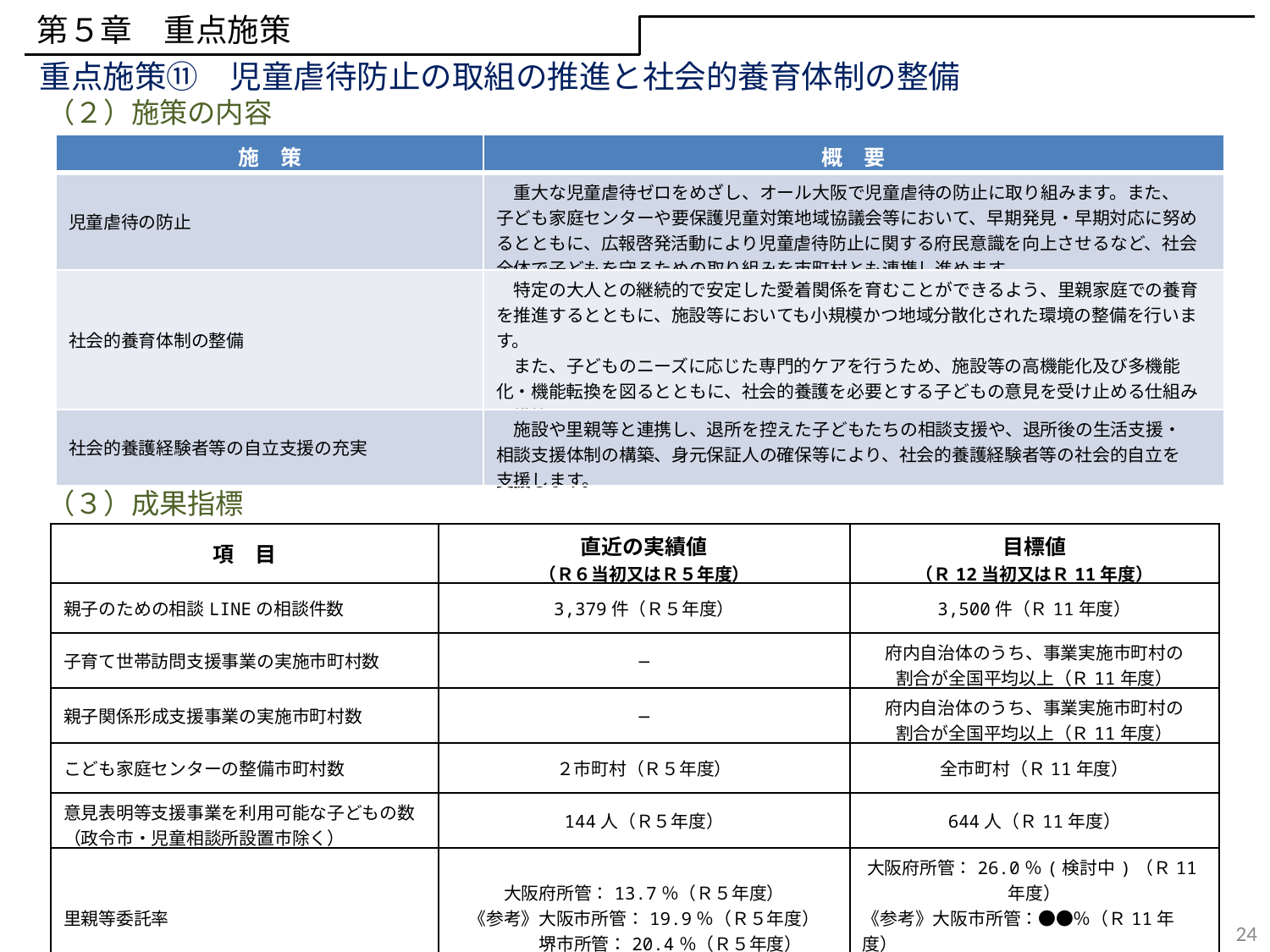

第５章　重点施策

重点施策⑪　児童虐待防止の取組の推進と社会的養育体制の整備
（２）施策の内容
| 施　策 | 概　要 |
| --- | --- |
| 児童虐待の防止 | 重大な児童虐待ゼロをめざし、オール大阪で児童虐待の防止に取り組みます。また、 子ども家庭センターや要保護児童対策地域協議会等において、早期発見・早期対応に努めるとともに、広報啓発活動により児童虐待防止に関する府民意識を向上させるなど、社会全体で子どもを守るための取り組みを市町村とも連携し進めます。 |
| 社会的養育体制の整備 | 特定の大人との継続的で安定した愛着関係を育むことができるよう、里親家庭での養育を推進するとともに、施設等においても小規模かつ地域分散化された環境の整備を行います。 　また、子どものニーズに応じた専門的ケアを行うため、施設等の高機能化及び多機能化・機能転換を図るとともに、社会的養護を必要とする子どもの意見を受け止める仕組みを構築します。 |
| 社会的養護経験者等の自立支援の充実 | 施設や里親等と連携し、退所を控えた子どもたちの相談支援や、退所後の生活支援・ 相談支援体制の構築、身元保証人の確保等により、社会的養護経験者等の社会的自立を 支援します。 |
（３）成果指標
| 項　目 | 直近の実績値 （Ｒ６当初又はＲ５年度） | 目標値 （Ｒ12当初又はＲ11年度） |
| --- | --- | --- |
| 親子のための相談LINEの相談件数 | 3,379件（Ｒ５年度） | 3,500件（Ｒ11年度） |
| 子育て世帯訪問支援事業の実施市町村数 | ― | 府内自治体のうち、事業実施市町村の 割合が全国平均以上（Ｒ11年度） |
| 親子関係形成支援事業の実施市町村数 | ― | 府内自治体のうち、事業実施市町村の 割合が全国平均以上（Ｒ11年度） |
| こども家庭センターの整備市町村数 | ２市町村（Ｒ５年度） | 全市町村（Ｒ11年度） |
| 意見表明等支援事業を利用可能な子どもの数（政令市・児童相談所設置市除く） | 144人（Ｒ５年度） | 644人（Ｒ11年度） |
| 里親等委託率 | 大阪府所管：13.7％（Ｒ５年度） 《参考》大阪市所管：19.9％（Ｒ５年度） 　　　堺市所管：20.4％（Ｒ５年度） | 大阪府所管：26.0％(検討中)（Ｒ11年度） 《参考》大阪市所管：●●％（Ｒ11年度） 　　　堺市所管：●●％（Ｒ11年度） 豊中市所管：●●％（Ｒ11年度） |
24